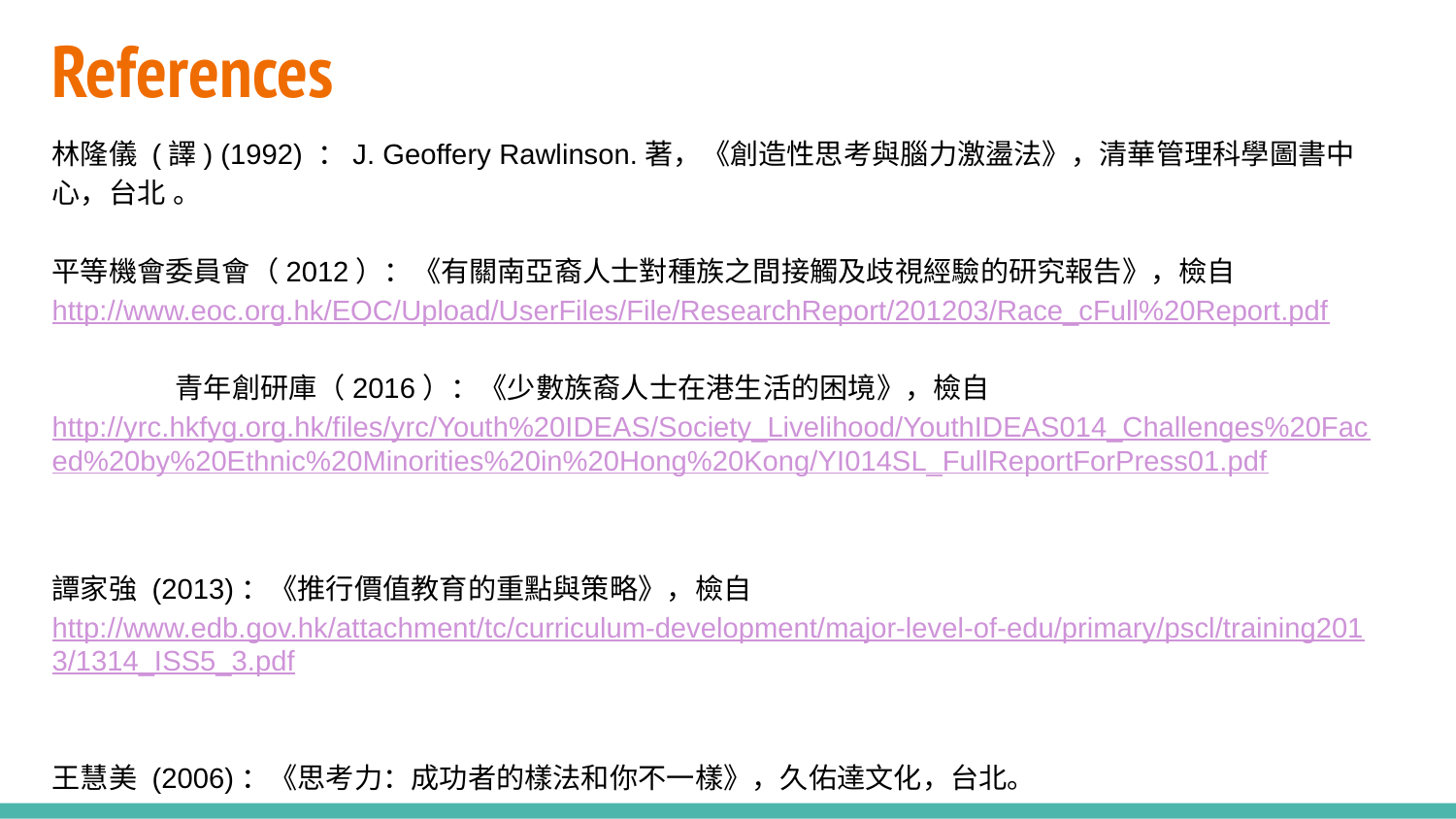

# References
林隆儀 (譯) (1992) ：J. Geoffery Rawlinson.著，《創造性思考與腦力激盪法》，清華管理科學圖書中心，台北 。

平等機會委員會（2012）：《有關南亞裔人士對種族之間接觸及歧視經驗的研究報告》，檢自http://www.eoc.org.hk/EOC/Upload/UserFiles/File/ResearchReport/201203/Race_cFull%20Report.pdf

青年創研庫（2016）：《少數族裔人士在港生活的困境》，檢自http://yrc.hkfyg.org.hk/files/yrc/Youth%20IDEAS/Society_Livelihood/YouthIDEAS014_Challenges%20Faced%20by%20Ethnic%20Minorities%20in%20Hong%20Kong/YI014SL_FullReportForPress01.pdf

譚家強 (2013)：《推行價值教育的重點與策略》，檢自http://www.edb.gov.hk/attachment/tc/curriculum-development/major-level-of-edu/primary/pscl/training2013/1314_ISS5_3.pdf

王慧美 (2006)：《思考力：成功者的樣法和你不一樣》，久佑達文化，台北。